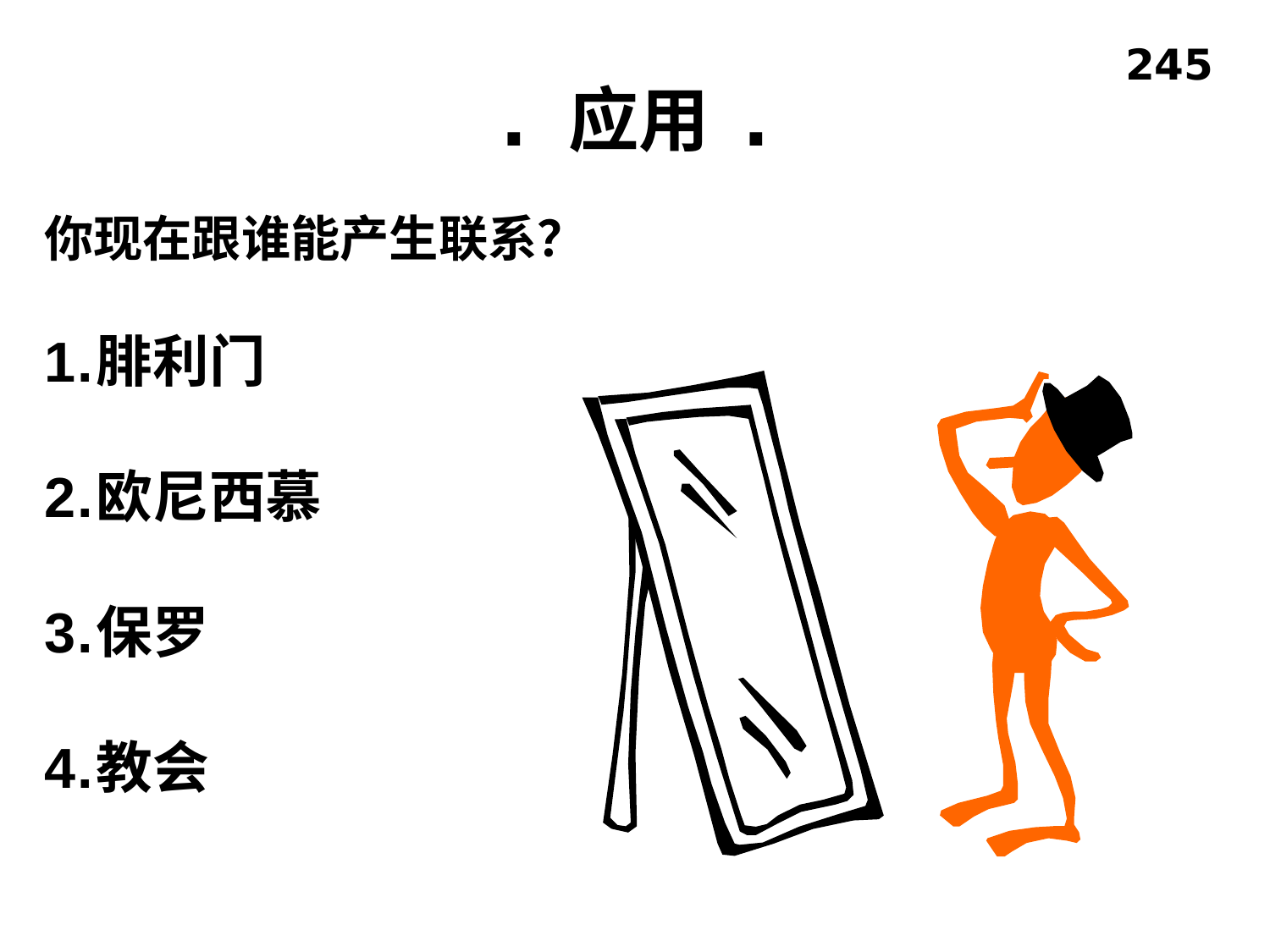

245
# . 应用 .
你现在跟谁能产生联系？

腓利门

欧尼西慕

保罗

教会